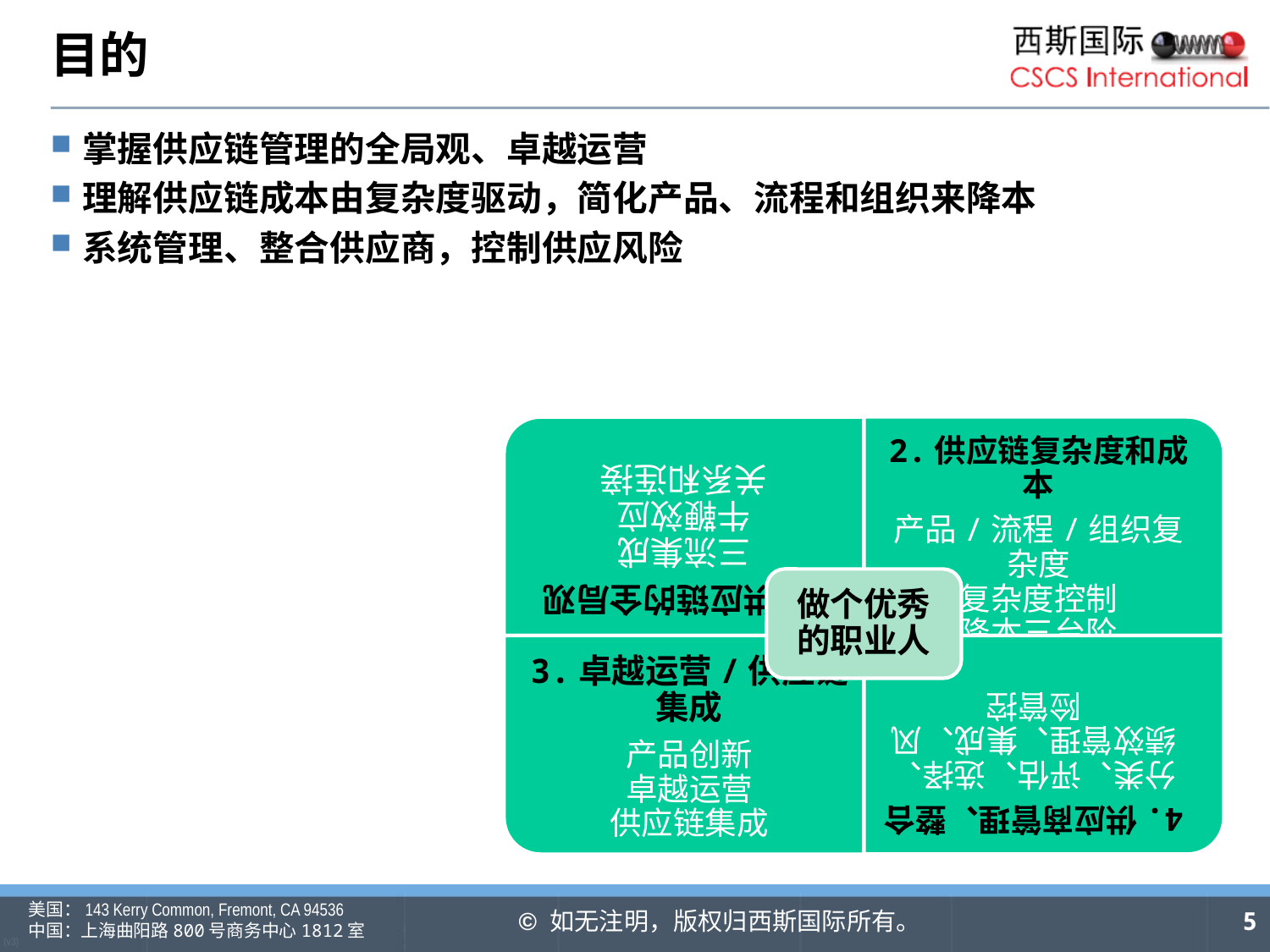

# 目的
掌握供应链管理的全局观、卓越运营
理解供应链成本由复杂度驱动，简化产品、流程和组织来降本
系统管理、整合供应商，控制供应风险
1.供应链的全局观
三流集成
牛鞭效应
关系和连接
2.供应链复杂度和成本
产品/流程/组织复杂度
复杂度控制
降本三台阶

3.卓越运营/供应链集成
产品创新
卓越运营
供应链集成

4.供应商管理、整合
分类、评估、选择、绩效管理、集成、风险管控

做个优秀的职业人